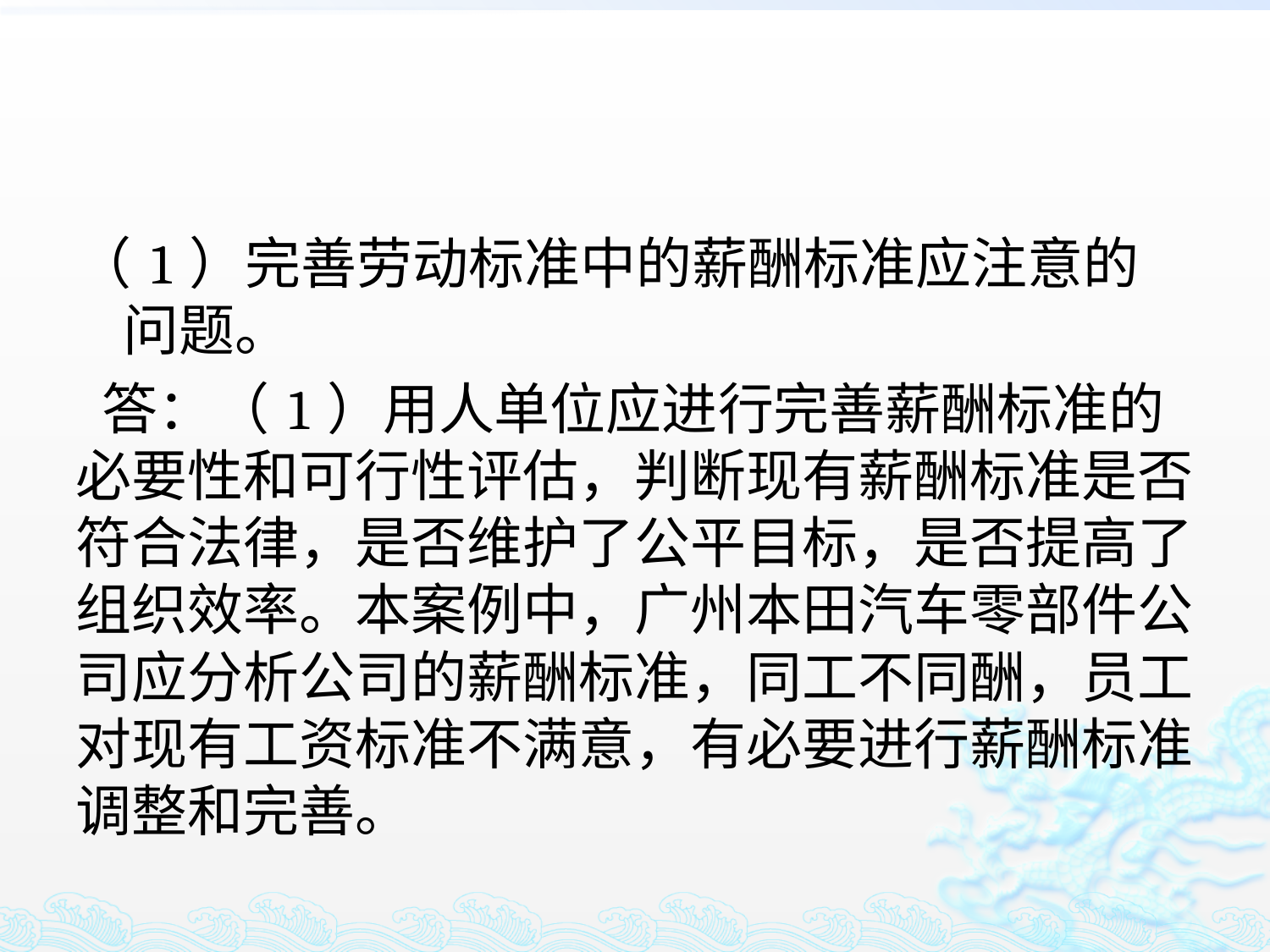

#
（1）完善劳动标准中的薪酬标准应注意的问题。
 答：（1）用人单位应进行完善薪酬标准的必要性和可行性评估，判断现有薪酬标准是否符合法律，是否维护了公平目标，是否提高了组织效率。本案例中，广州本田汽车零部件公司应分析公司的薪酬标准，同工不同酬，员工对现有工资标准不满意，有必要进行薪酬标准调整和完善。